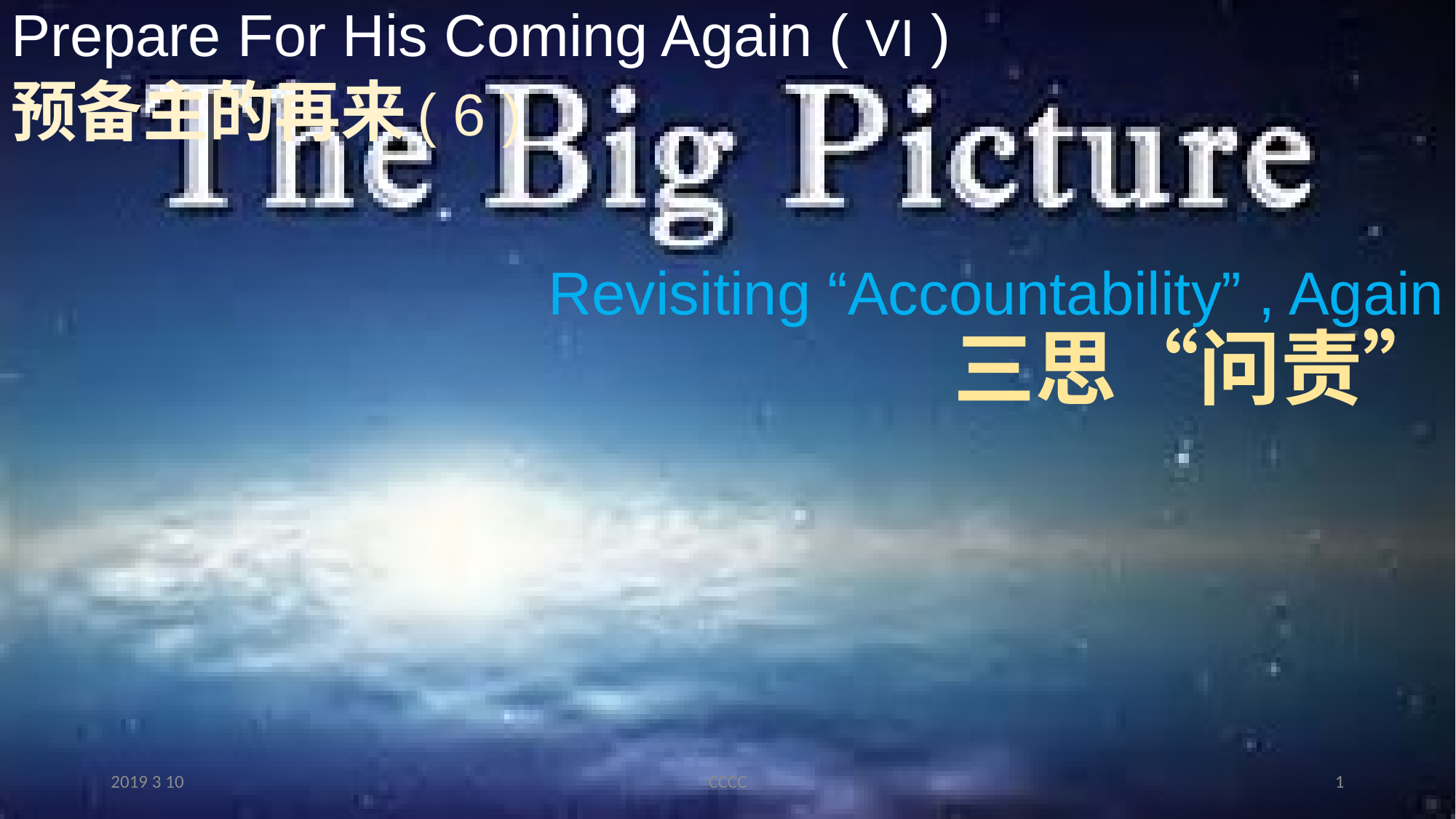

# Prepare For His Coming Again ( VI ) 预备主的再来( 6 )
Revisiting “Accountability” , Again
三思“问责”
2019 3 10
CCCC
1